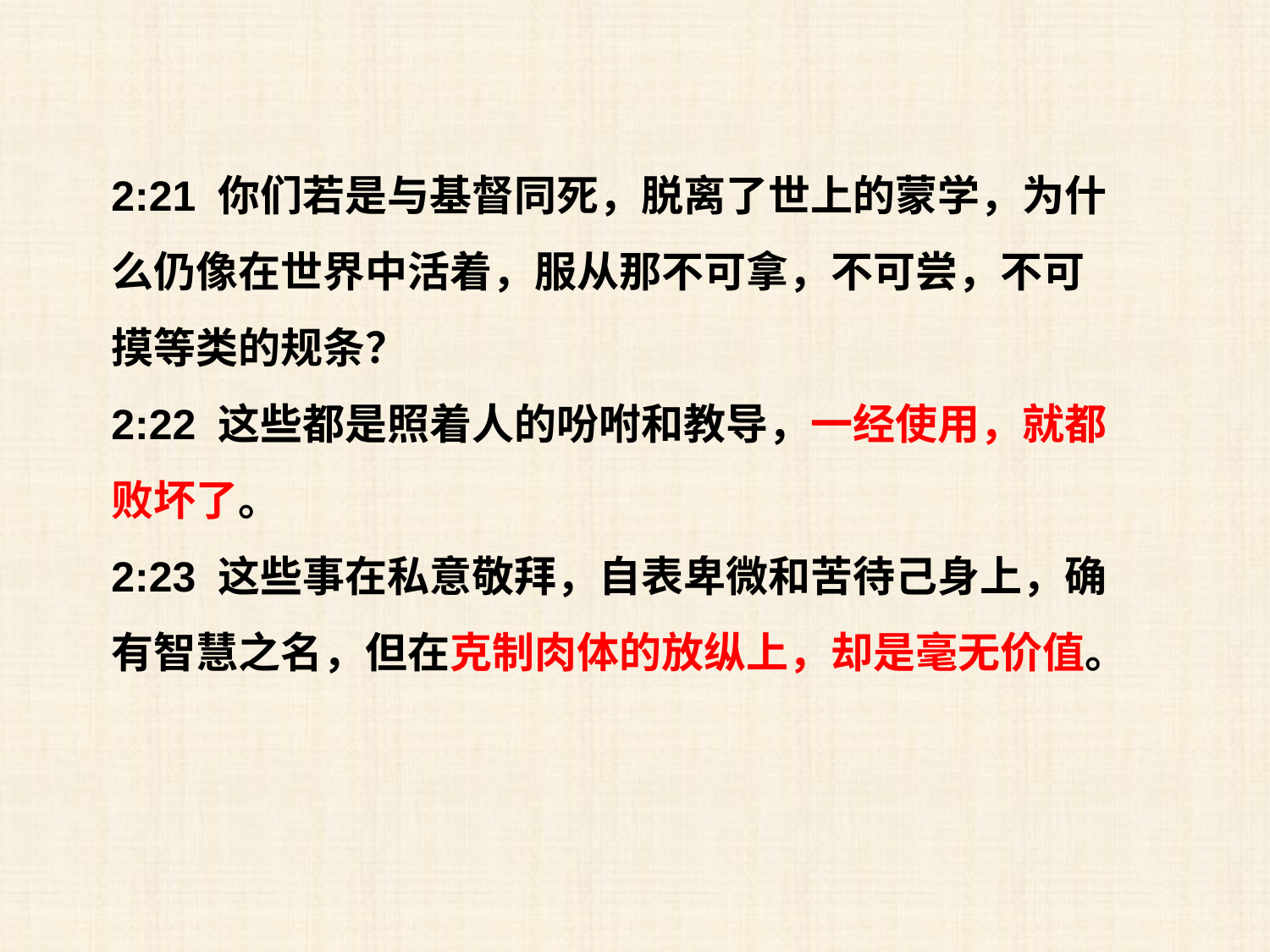

2:21 你们若是与基督同死，脱离了世上的蒙学，为什么仍像在世界中活着，服从那不可拿，不可尝，不可摸等类的规条？
2:22 这些都是照着人的吩咐和教导，一经使用，就都败坏了。
2:23 这些事在私意敬拜，自表卑微和苦待己身上，确有智慧之名，但在克制肉体的放纵上，却是毫无价值。